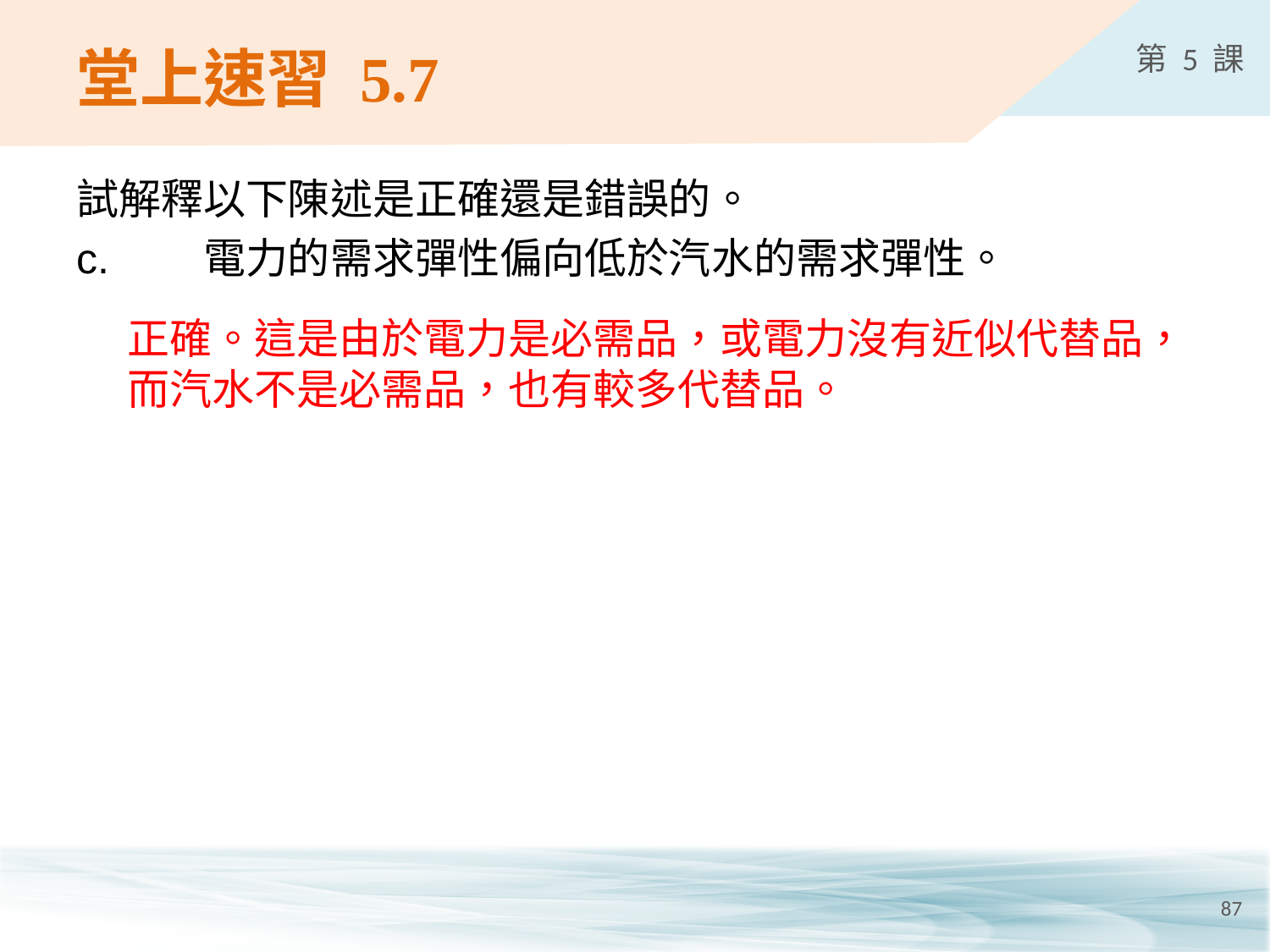

# 堂上速習 5.7
試解釋以下陳述是正確還是錯誤的。
c.	電力的需求彈性偏向低於汽水的需求彈性。
正確。這是由於電力是必需品，或電力沒有近似代替品，而汽水不是必需品，也有較多代替品。
87